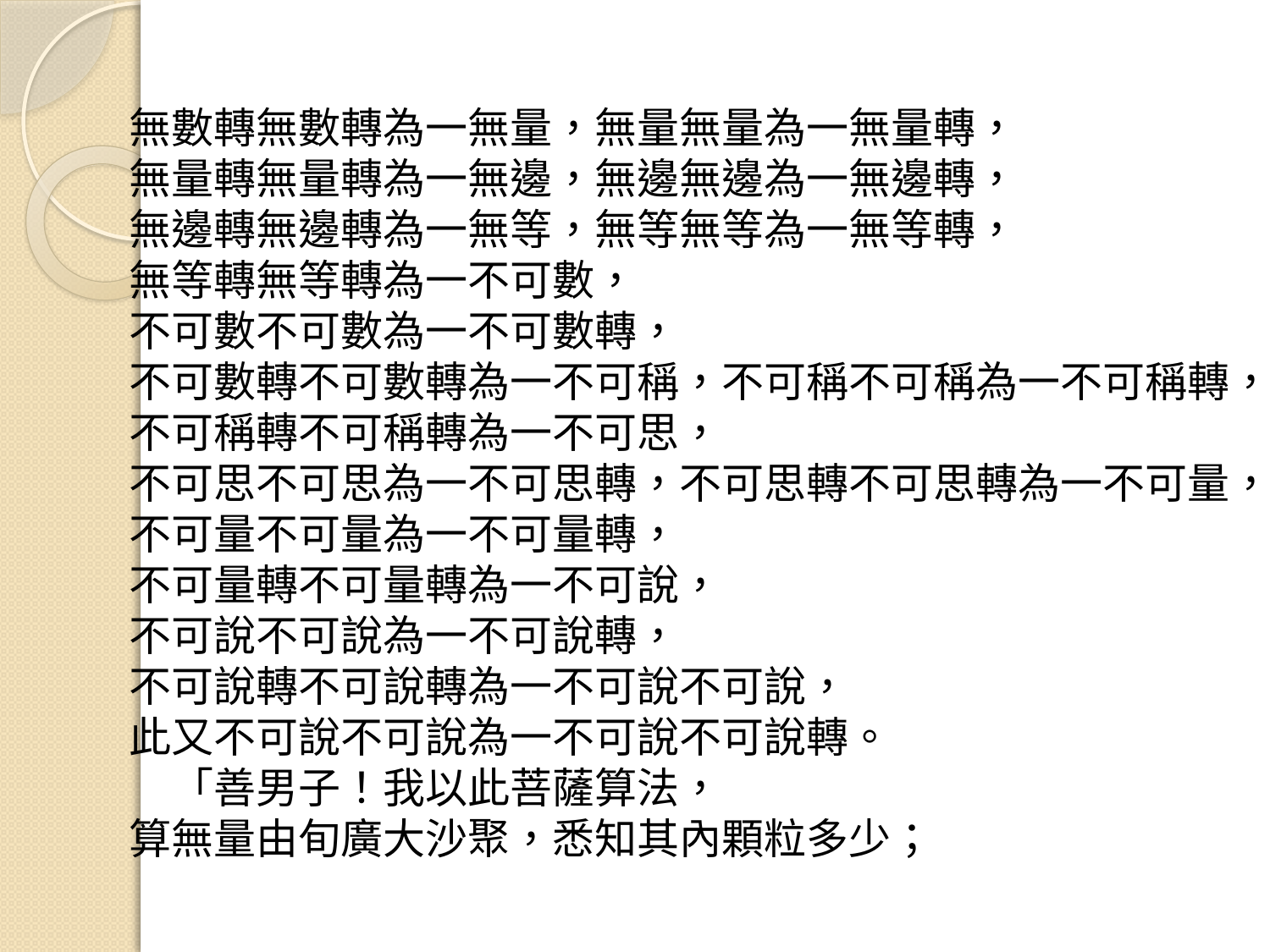

無數轉無數轉為一無量，無量無量為一無量轉，
無量轉無量轉為一無邊，無邊無邊為一無邊轉，
無邊轉無邊轉為一無等，無等無等為一無等轉，
無等轉無等轉為一不可數，
不可數不可數為一不可數轉，
不可數轉不可數轉為一不可稱，不可稱不可稱為一不可稱轉，
不可稱轉不可稱轉為一不可思，
不可思不可思為一不可思轉，不可思轉不可思轉為一不可量，
不可量不可量為一不可量轉，
不可量轉不可量轉為一不可說，
不可說不可說為一不可說轉，
不可說轉不可說轉為一不可說不可說，
此又不可說不可說為一不可說不可說轉。
　「善男子！我以此菩薩算法，
算無量由旬廣大沙聚，悉知其內顆粒多少；